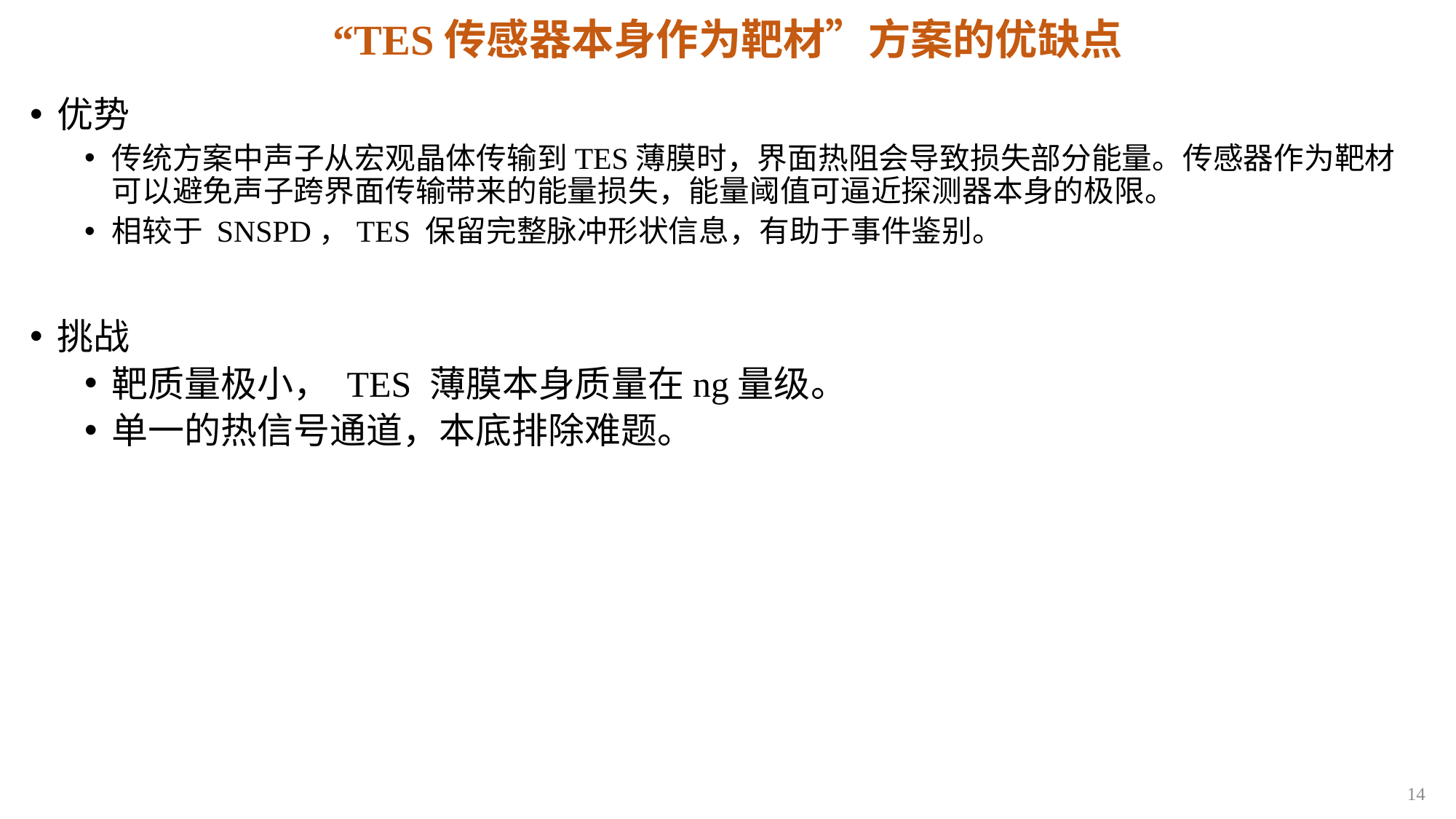

# “TES传感器本身作为靶材”方案的优缺点
优势
传统方案中声子从宏观晶体传输到TES薄膜时，界面热阻会导致损失部分能量。传感器作为靶材可以避免声子跨界面传输带来的能量损失，能量阈值可逼近探测器本身的极限。
相较于 SNSPD，TES 保留完整脉冲形状信息，有助于事件鉴别。

挑战
靶质量极小， TES 薄膜本身质量在ng量级。
单一的热信号通道，本底排除难题。
14